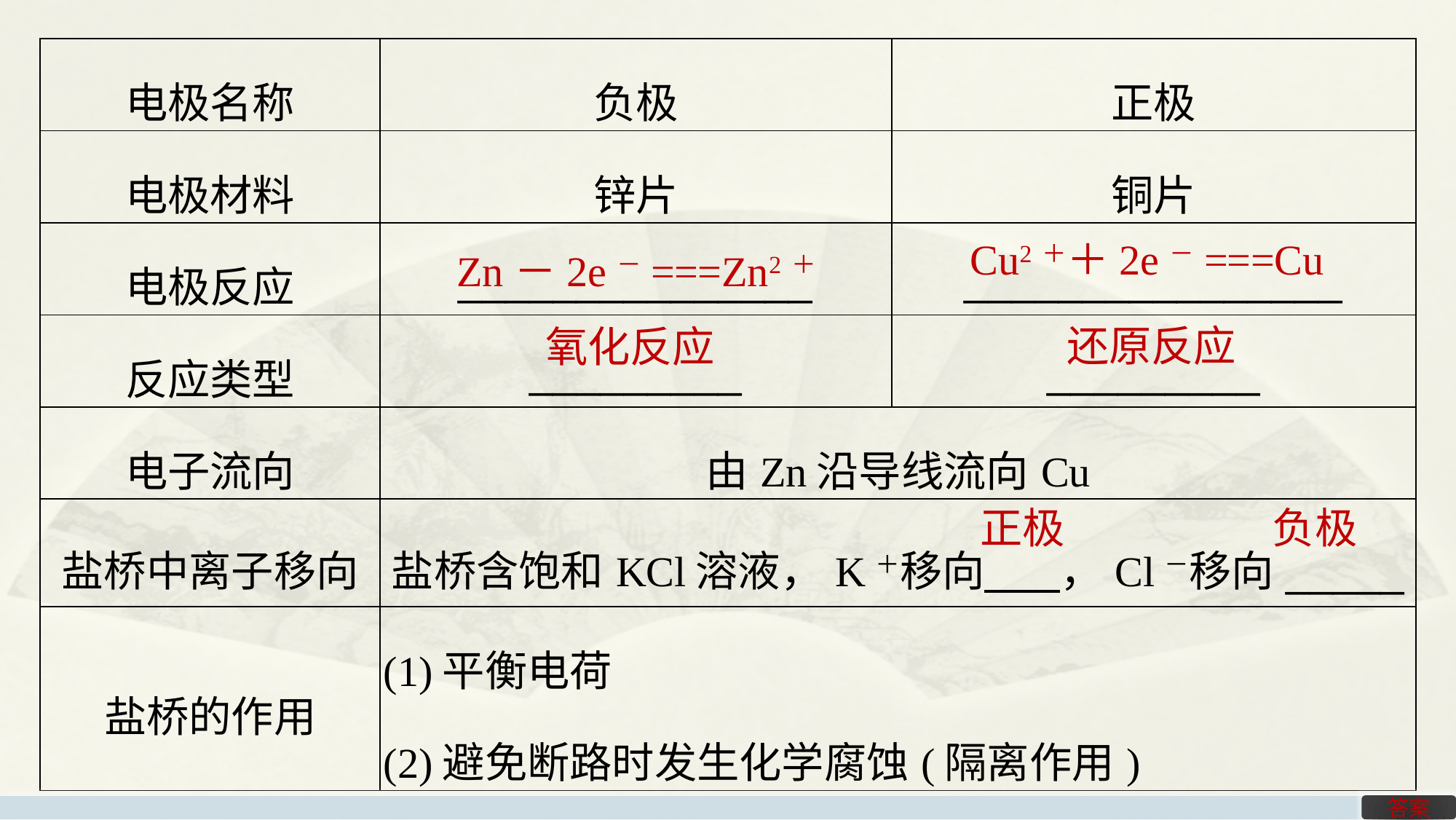

| 电极名称 | 负极 | 正极 |
| --- | --- | --- |
| 电极材料 | 锌片 | 铜片 |
| 电极反应 | \_\_\_\_\_\_\_\_\_\_\_\_\_\_\_ | \_\_\_\_\_\_\_\_\_\_\_\_\_\_\_\_ |
| 反应类型 | \_\_\_\_\_\_\_\_\_ | \_\_\_\_\_\_\_\_\_ |
| 电子流向 | 由Zn沿导线流向Cu |  |
| 盐桥中离子移向 | 盐桥含饱和KCl溶液，K＋移向 ，Cl－移向\_\_\_\_\_ |  |
| 盐桥的作用 | (1)平衡电荷 (2)避免断路时发生化学腐蚀(隔离作用) |  |
Zn－2e－===Zn2＋
Cu2＋＋2e－===Cu
还原反应
氧化反应
正极
负极
答案